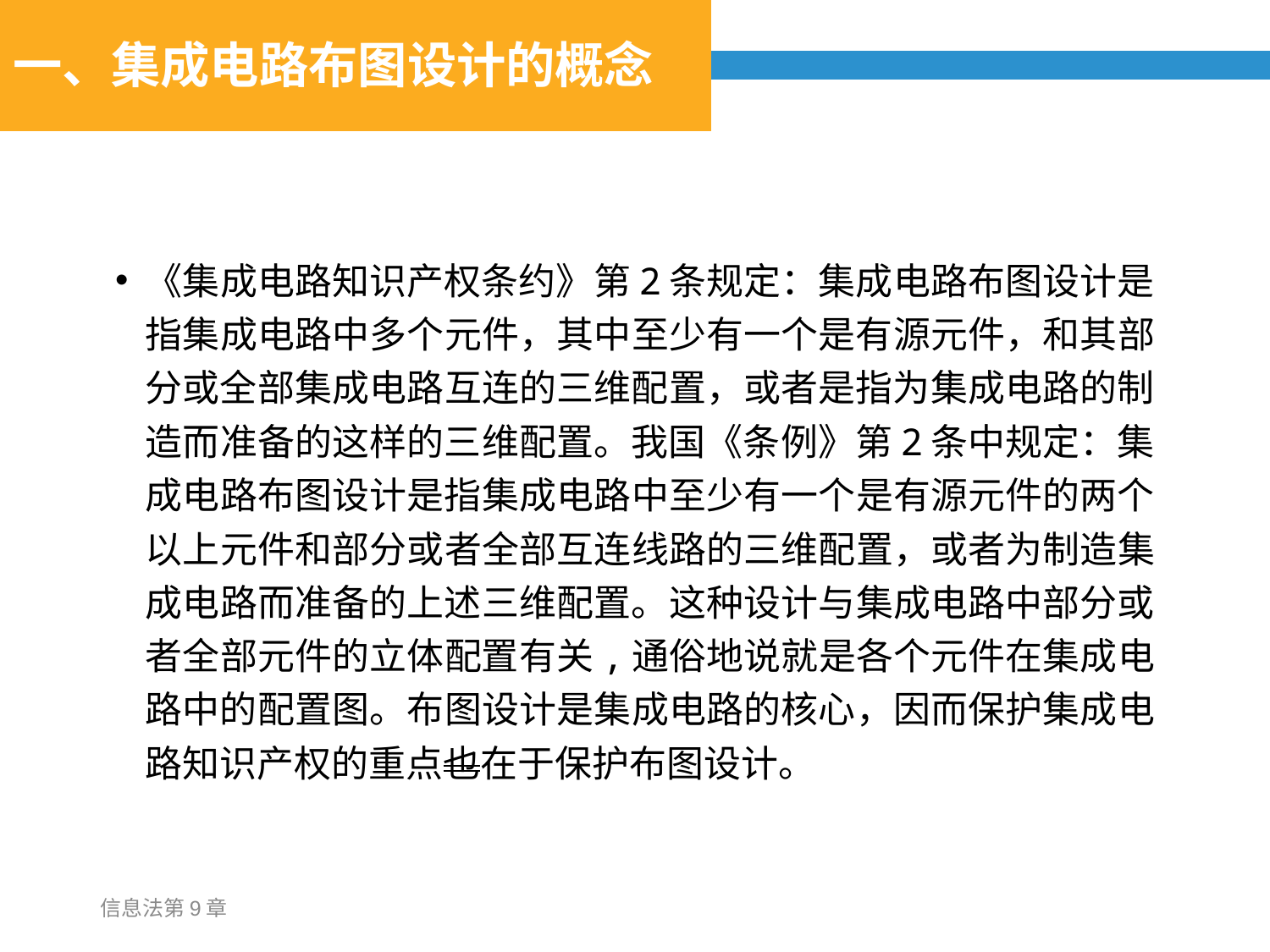

# 一、集成电路布图设计的概念
《集成电路知识产权条约》第2条规定：集成电路布图设计是指集成电路中多个元件，其中至少有一个是有源元件，和其部分或全部集成电路互连的三维配置，或者是指为集成电路的制造而准备的这样的三维配置。我国《条例》第2条中规定：集成电路布图设计是指集成电路中至少有一个是有源元件的两个以上元件和部分或者全部互连线路的三维配置，或者为制造集成电路而准备的上述三维配置。这种设计与集成电路中部分或者全部元件的立体配置有关,通俗地说就是各个元件在集成电路中的配置图。布图设计是集成电路的核心，因而保护集成电路知识产权的重点也在于保护布图设计。

信息法第9章